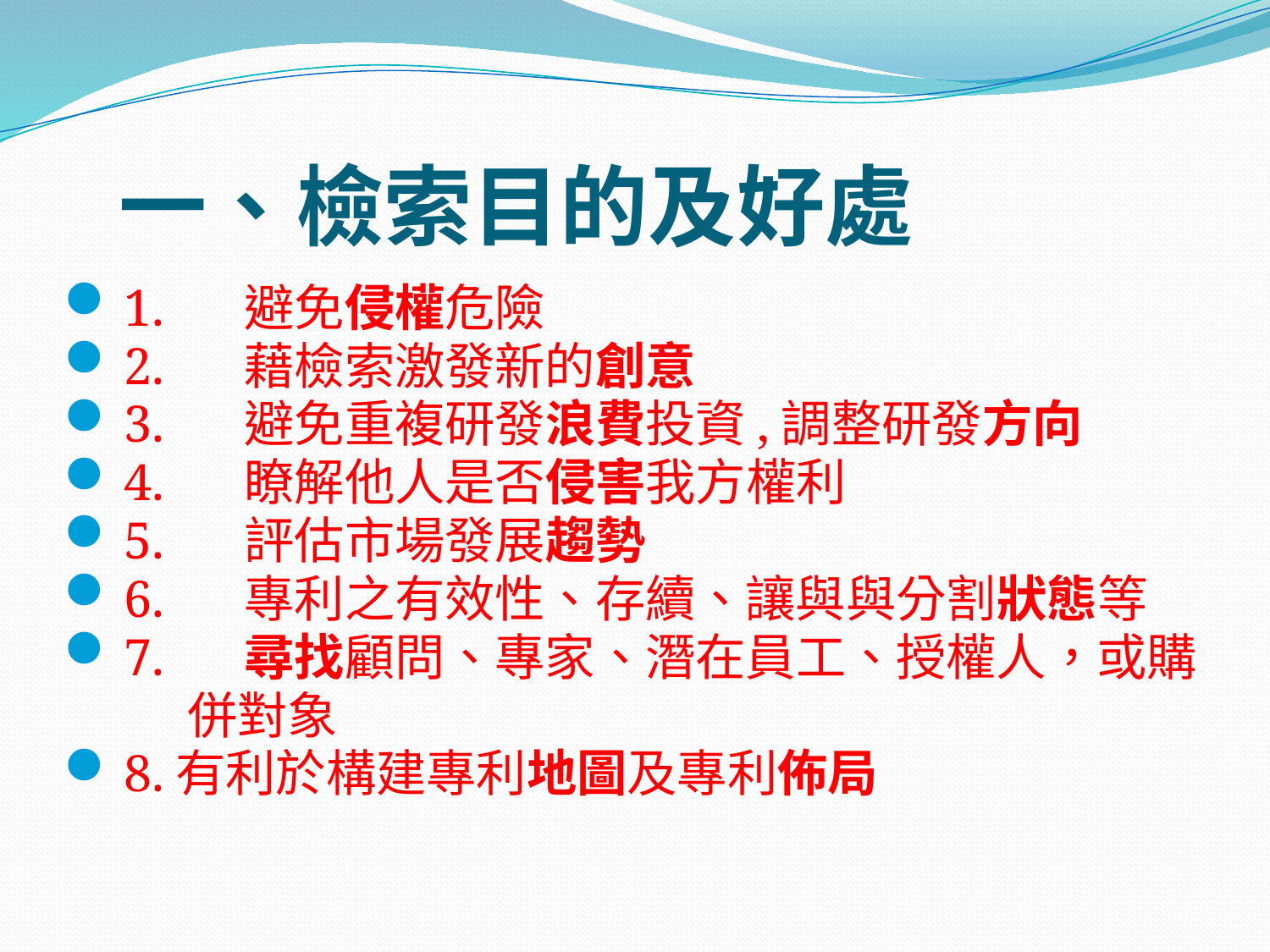

# 一、檢索目的及好處
1.	避免侵權危險
2.	藉檢索激發新的創意
3.	避免重複研發浪費投資,調整研發方向
4.	瞭解他人是否侵害我方權利
5.	評估市場發展趨勢
6.	專利之有效性、存續、讓與與分割狀態等
7.	尋找顧問、專家、潛在員工、授權人，或購
          併對象
8.有利於構建專利地圖及專利佈局